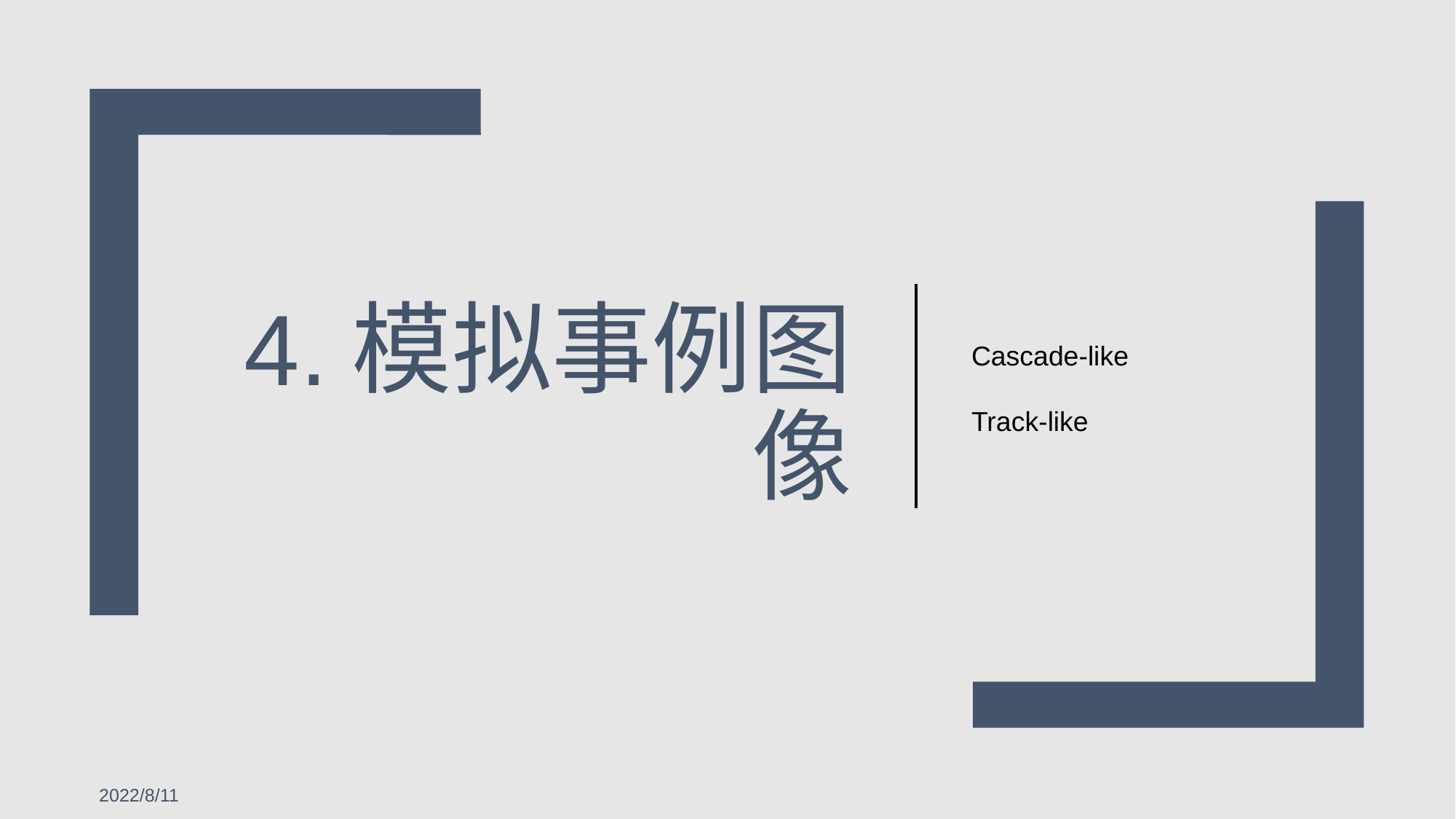

# 4.模拟事例图像
Cascade-like

Track-like
2022/8/11
中国科学院高能物理研究所
12